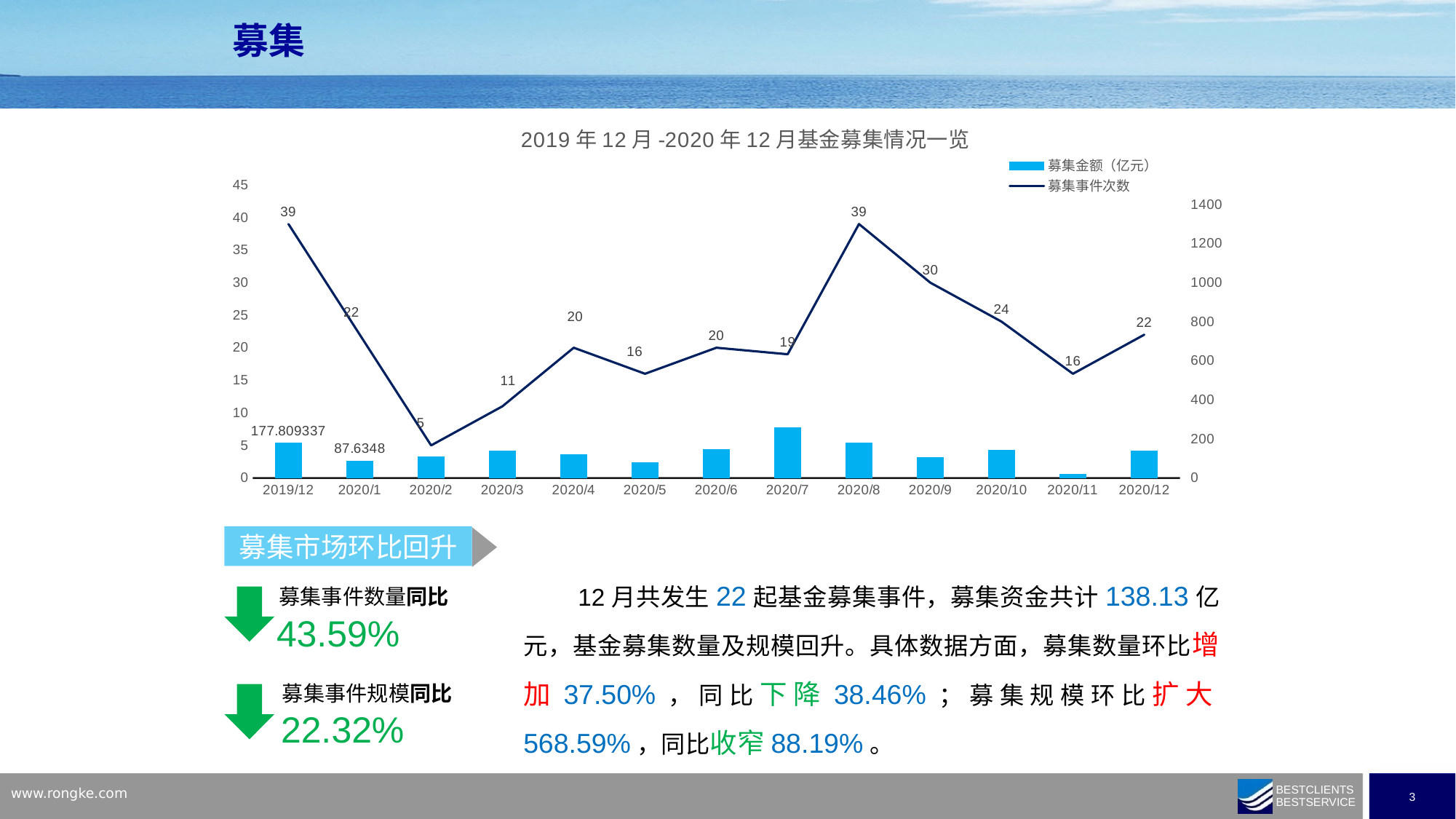

募集

### Chart: 2019年12月-2020年12月基金募集情况一览

| Category | 募集金额（亿元） | 募集事件次数 |
|---|---|---|
| 44196 | 138.13 | 22.0 |
| 44165 | 20.66 | 16.0 |
| 44135 | 140.31735 | 24.0 |
| 44104 | 105.39 | 30.0 |
| 44074 | 179.8196 | 39.0 |
| 44043 | 257.17 | 19.0 |
| 44012 | 144.8 | 20.0 |
| 43982 | 78.091201 | 16.0 |
| 43951 | 120.3 | 20.0 |
| 43921 | 139.228 | 11.0 |
| 43890 | 107.01 | 5.0 |
| 43861 | 87.6348 | 22.0 |
| 43830 | 177.809337 | 39.0 |
募集市场环比回升

12月共发生22起基金募集事件，募集资金共计138.13亿元，基金募集数量及规模回升。具体数据方面，募集数量环比增加37.50%，同比下降38.46%；募集规模环比扩大568.59%，同比收窄88.19%。
募集事件数量同比

43.59%
募集事件规模同比

22.32%